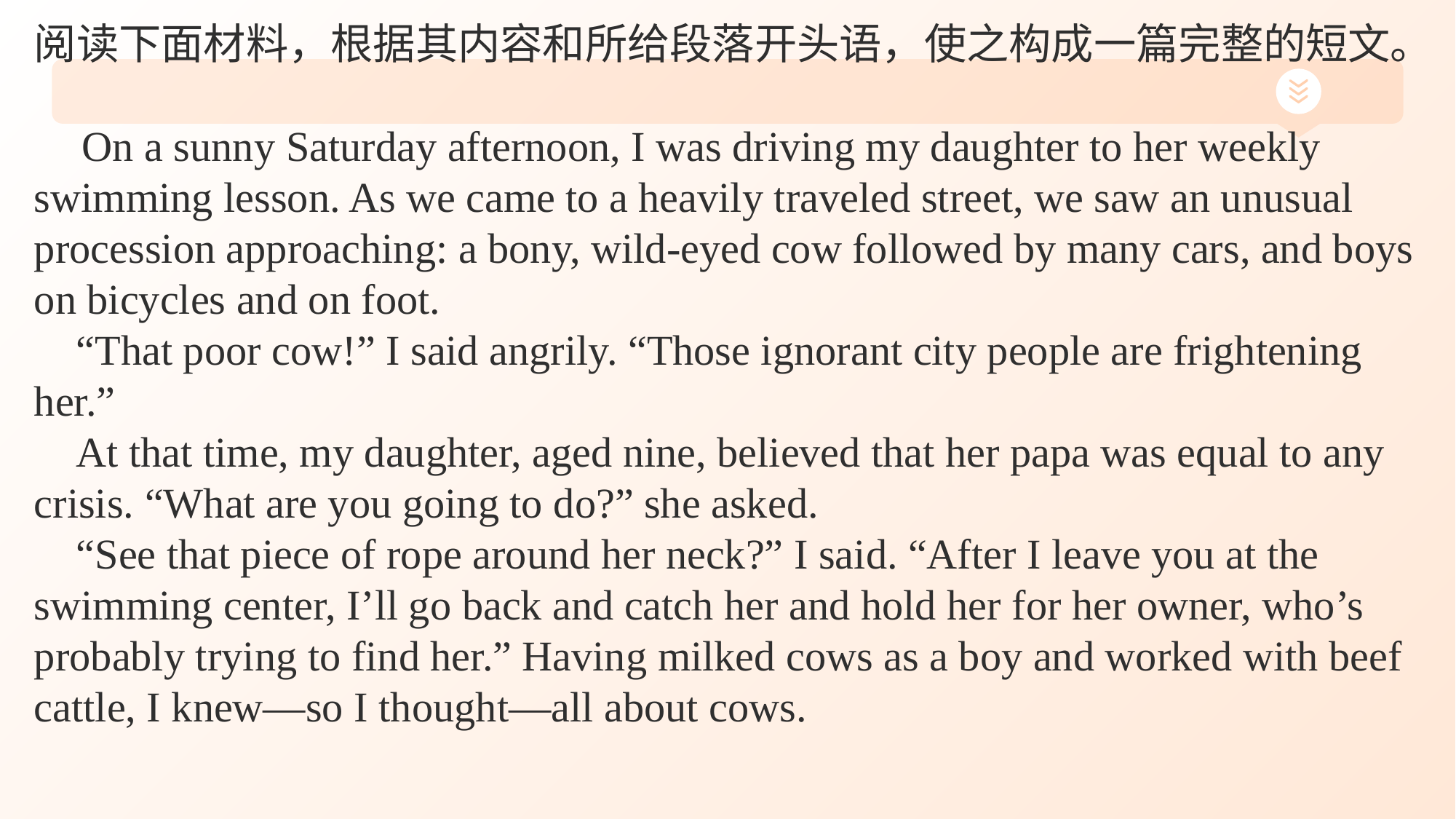

阅读下面材料，根据其内容和所给段落开头语，使之构成一篇完整的短文。
    On a sunny Saturday afternoon, I was driving my daughter to her weekly swimming lesson. As we came to a heavily traveled street, we saw an unusual procession approaching: a bony, wild-eyed cow followed by many cars, and boys on bicycles and on foot.
    “That poor cow!” I said angrily. “Those ignorant city people are frightening her.”
    At that time, my daughter, aged nine, believed that her papa was equal to any crisis. “What are you going to do?” she asked.
    “See that piece of rope around her neck?” I said. “After I leave you at the swimming center, I’ll go back and catch her and hold her for her owner, who’s probably trying to find her.” Having milked cows as a boy and worked with beef cattle, I knew—so I thought—all about cows.